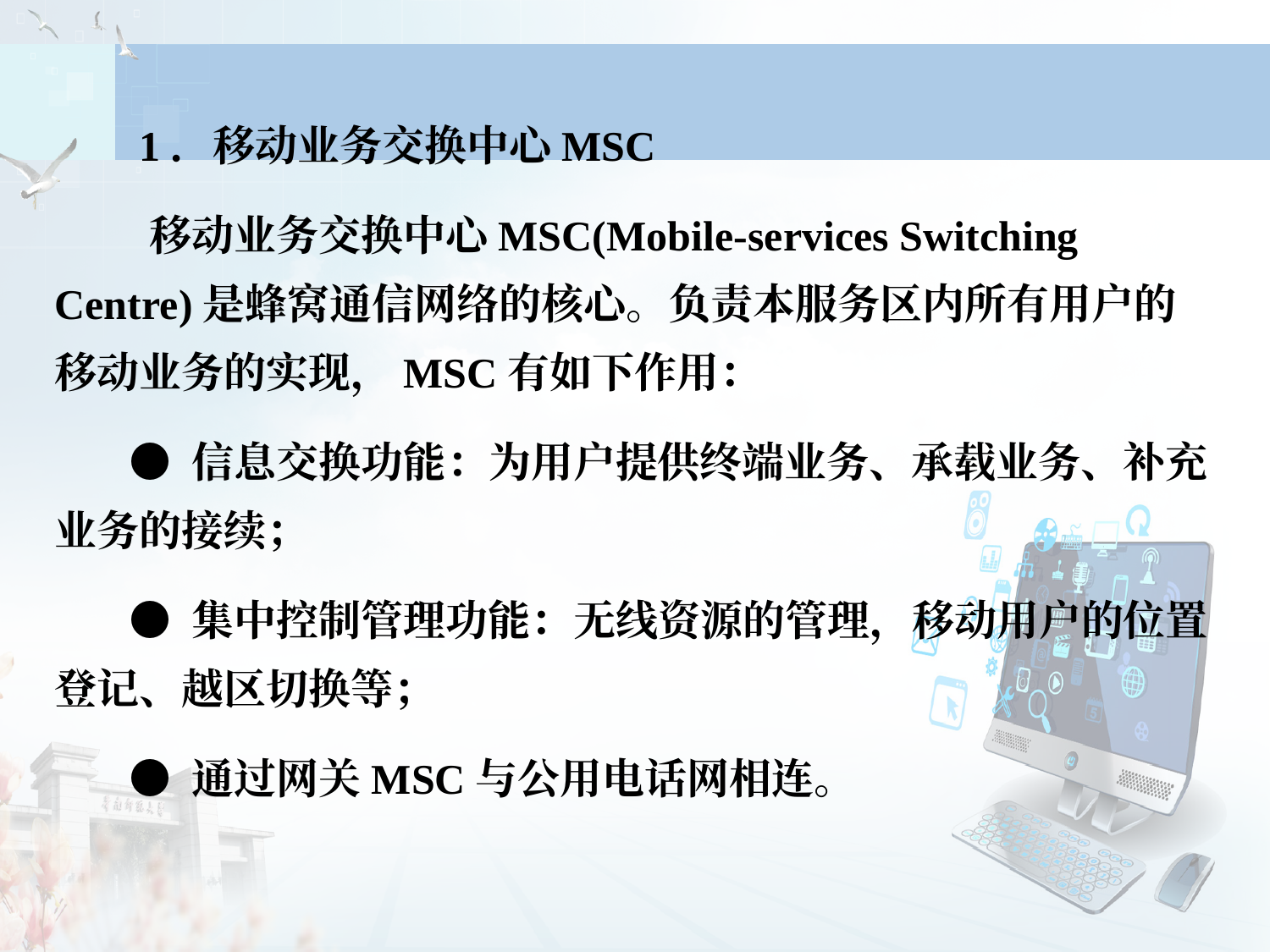

1．移动业务交换中心MSC
        移动业务交换中心MSC(Mobile-services Switching Centre)是蜂窝通信网络的核心。负责本服务区内所有用户的移动业务的实现，MSC有如下作用：
       ● 信息交换功能：为用户提供终端业务、承载业务、补充业务的接续；
       ● 集中控制管理功能：无线资源的管理，移动用户的位置登记、越区切换等；
       ● 通过网关MSC与公用电话网相连。